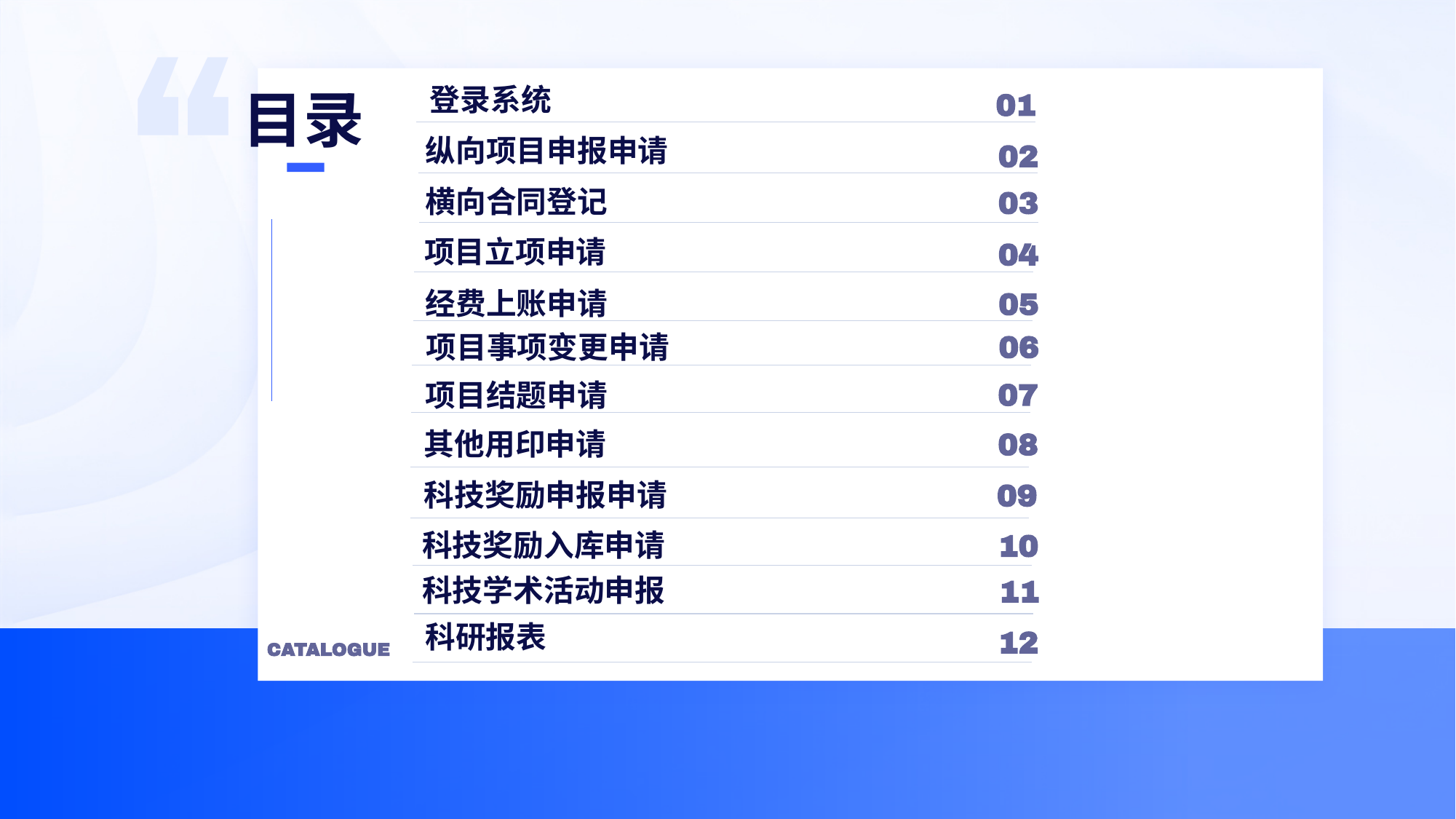

“

  登录系统
01
目录
 纵向项目申报申请
02

 横向合同登记
03
 项目立项申请
04
 经费上账申请
05
06
 项目事项变更申请
07
 项目结题申请
08
  其他用印申请
09
  科技奖励申报申请
  科技奖励入库申请
10
  科技学术活动申报
11
  科研报表
12

CATALOGUE